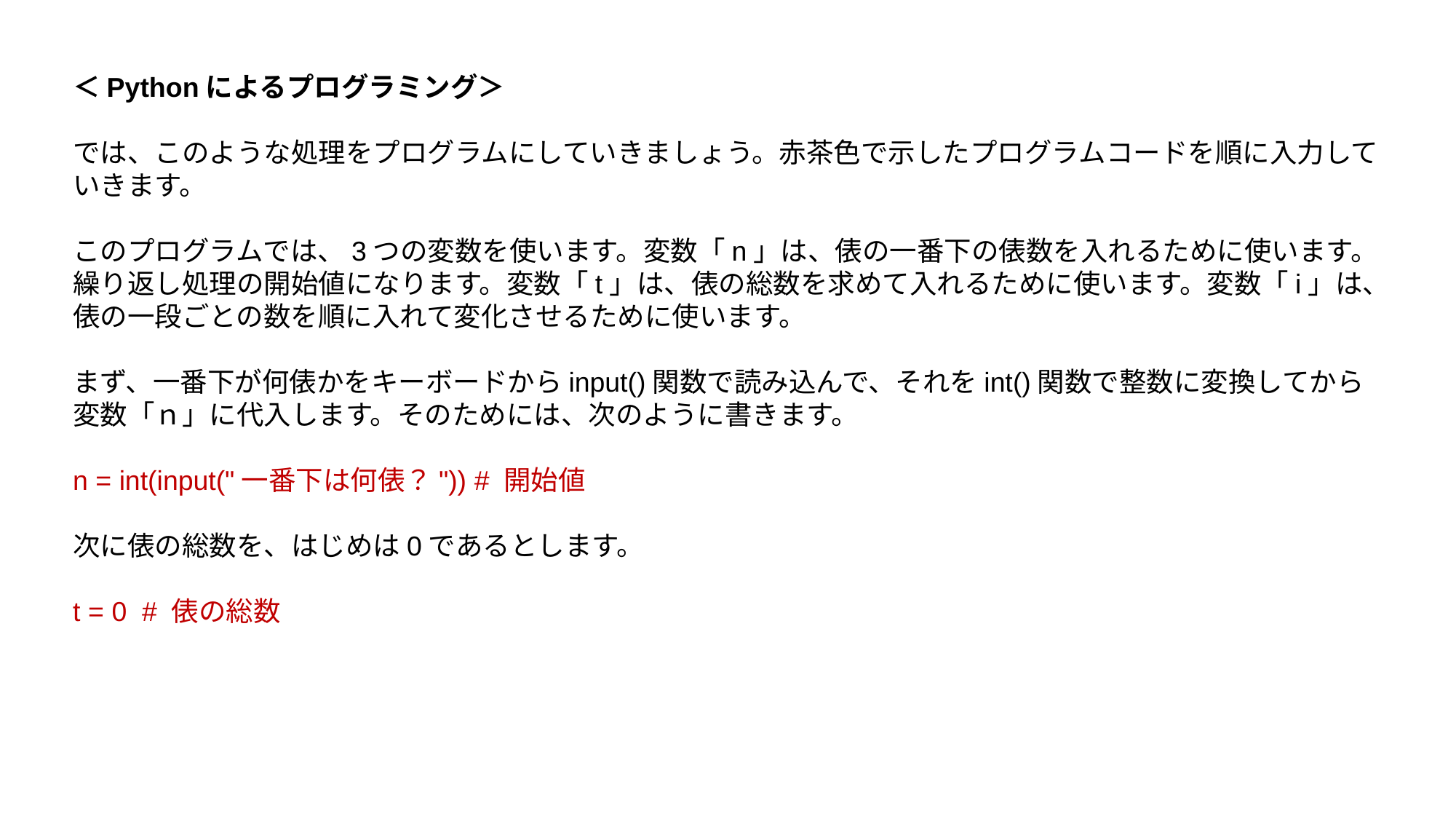

＜Pythonによるプログラミング＞

では、このような処理をプログラムにしていきましょう。赤茶色で示したプログラムコードを順に入力していきます。

このプログラムでは、3つの変数を使います。変数「n」は、俵の一番下の俵数を入れるために使います。繰り返し処理の開始値になります。変数「t」は、俵の総数を求めて入れるために使います。変数「i」は、俵の一段ごとの数を順に入れて変化させるために使います。

まず、一番下が何俵かをキーボードからinput()関数で読み込んで、それをint()関数で整数に変換してから変数「ｎ」に代入します。そのためには、次のように書きます。

n = int(input("一番下は何俵？")) # 開始値

次に俵の総数を、はじめは0であるとします。

t = 0  # 俵の総数